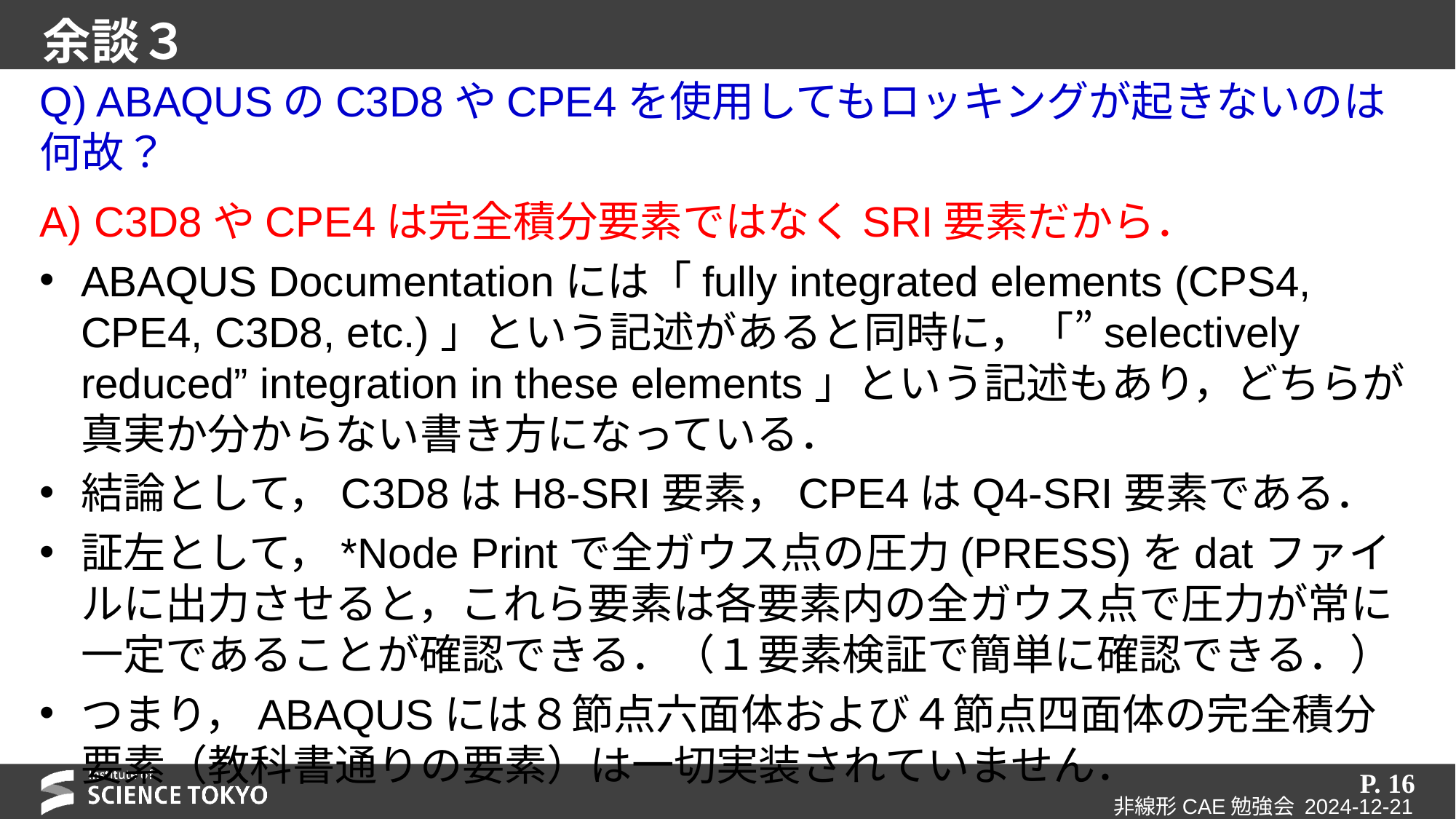

# 余談３
Q) ABAQUSのC3D8やCPE4を使用してもロッキングが起きないのは何故？
A) C3D8やCPE4は完全積分要素ではなくSRI要素だから．
ABAQUS Documentationには「fully integrated elements (CPS4, CPE4, C3D8, etc.)」という記述があると同時に，「”selectively reduced” integration in these elements」という記述もあり，どちらが真実か分からない書き方になっている．
結論として，C3D8はH8-SRI要素，CPE4はQ4-SRI要素である．
証左として，*Node Printで全ガウス点の圧力(PRESS)をdatファイルに出力させると，これら要素は各要素内の全ガウス点で圧力が常に一定であることが確認できる．（１要素検証で簡単に確認できる．）
つまり，ABAQUSには８節点六面体および４節点四面体の完全積分要素（教科書通りの要素）は一切実装されていません．

P. 16